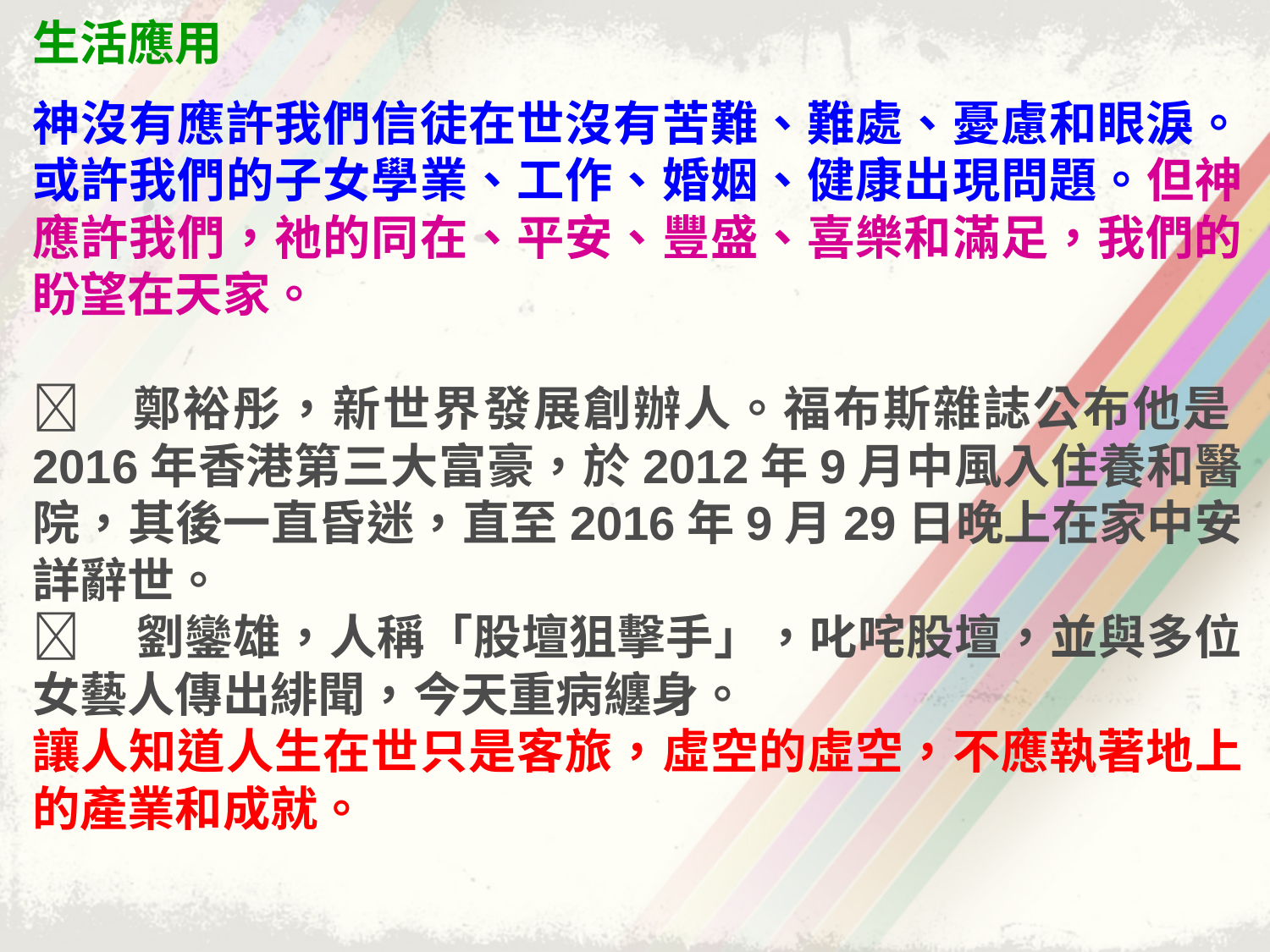

生活應用
神沒有應許我們信徒在世沒有苦難、難處、憂慮和眼淚。或許我們的子女學業、工作、婚姻、健康出現問題。但神應許我們，祂的同在、平安、豐盛、喜樂和滿足，我們的盼望在天家。

•   鄭裕彤，新世界發展創辦人。福布斯雜誌公布他是2016年香港第三大富豪，於2012年9月中風入住養和醫院，其後一直昏迷，直至2016年9月29日晚上在家中安詳辭世。
•    劉鑾雄，人稱「股壇狙擊手」，叱咤股壇，並與多位女藝人傳出緋聞，今天重病纏身。
讓人知道人生在世只是客旅，虛空的虛空，不應執著地上的產業和成就。